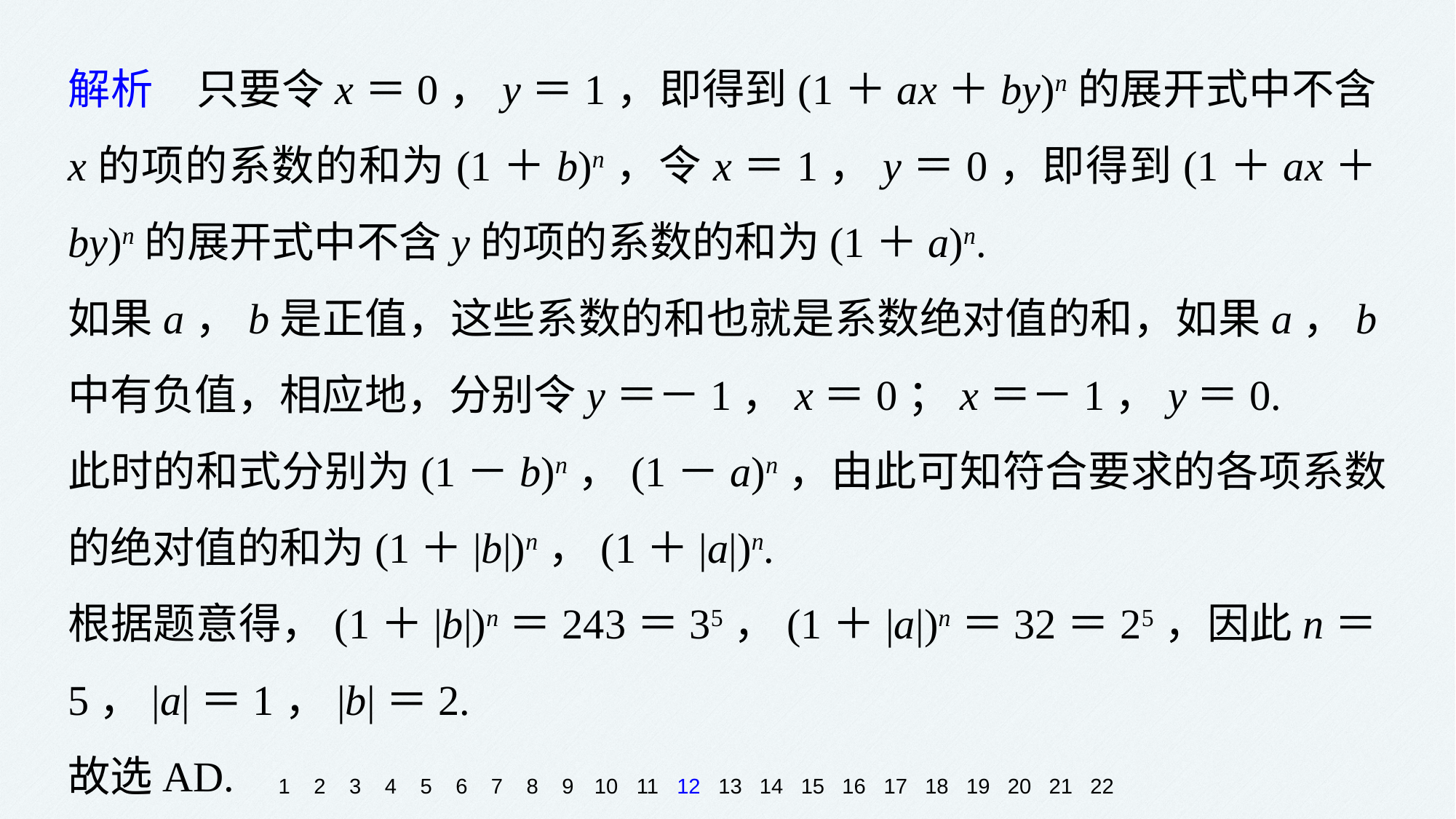

解析　只要令x＝0，y＝1，即得到(1＋ax＋by)n的展开式中不含x的项的系数的和为(1＋b)n，令x＝1，y＝0，即得到(1＋ax＋by)n的展开式中不含y的项的系数的和为(1＋a)n.
如果a，b是正值，这些系数的和也就是系数绝对值的和，如果a，b中有负值，相应地，分别令y＝－1，x＝0；x＝－1，y＝0.
此时的和式分别为(1－b)n，(1－a)n，由此可知符合要求的各项系数的绝对值的和为(1＋|b|)n，(1＋|a|)n.
根据题意得，(1＋|b|)n＝243＝35，(1＋|a|)n＝32＝25，因此n＝5，|a|＝1，|b|＝2.
故选AD.
1
2
3
4
5
6
7
8
9
10
11
12
13
14
15
16
17
18
19
20
21
22